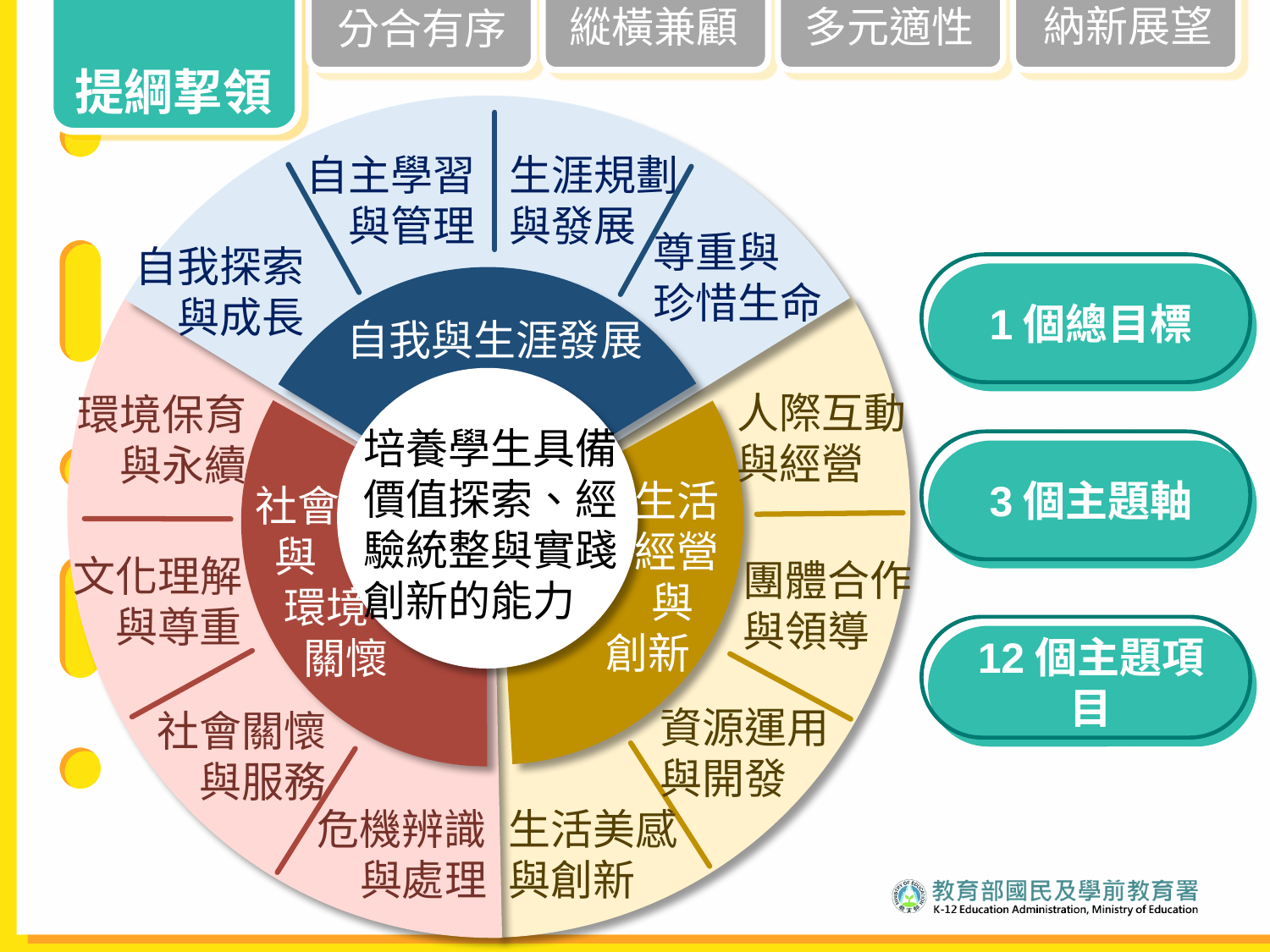

納新展望
納新展望
縱橫兼顧
縱橫兼顧
多元適性
多元適性
分合有序
分合有序
提綱挈領
提綱挈領

自主學習
與管理
生涯規劃
與發展
尊重與
珍惜生命
自我探索
與成長

自我與生涯發展

人際互動
與經營
環境保育
與永續
培養學生具備價值探索、經驗統整與實踐創新的能力
生活
經營
 與
創新
社會
 與
  環境
    關懷
文化理解
與尊重
團體合作
與領導
資源運用
與開發
社會關懷
與服務
危機辨識
與處理
生活美感
與創新

1個總目標

3個主題軸

12個主題項目